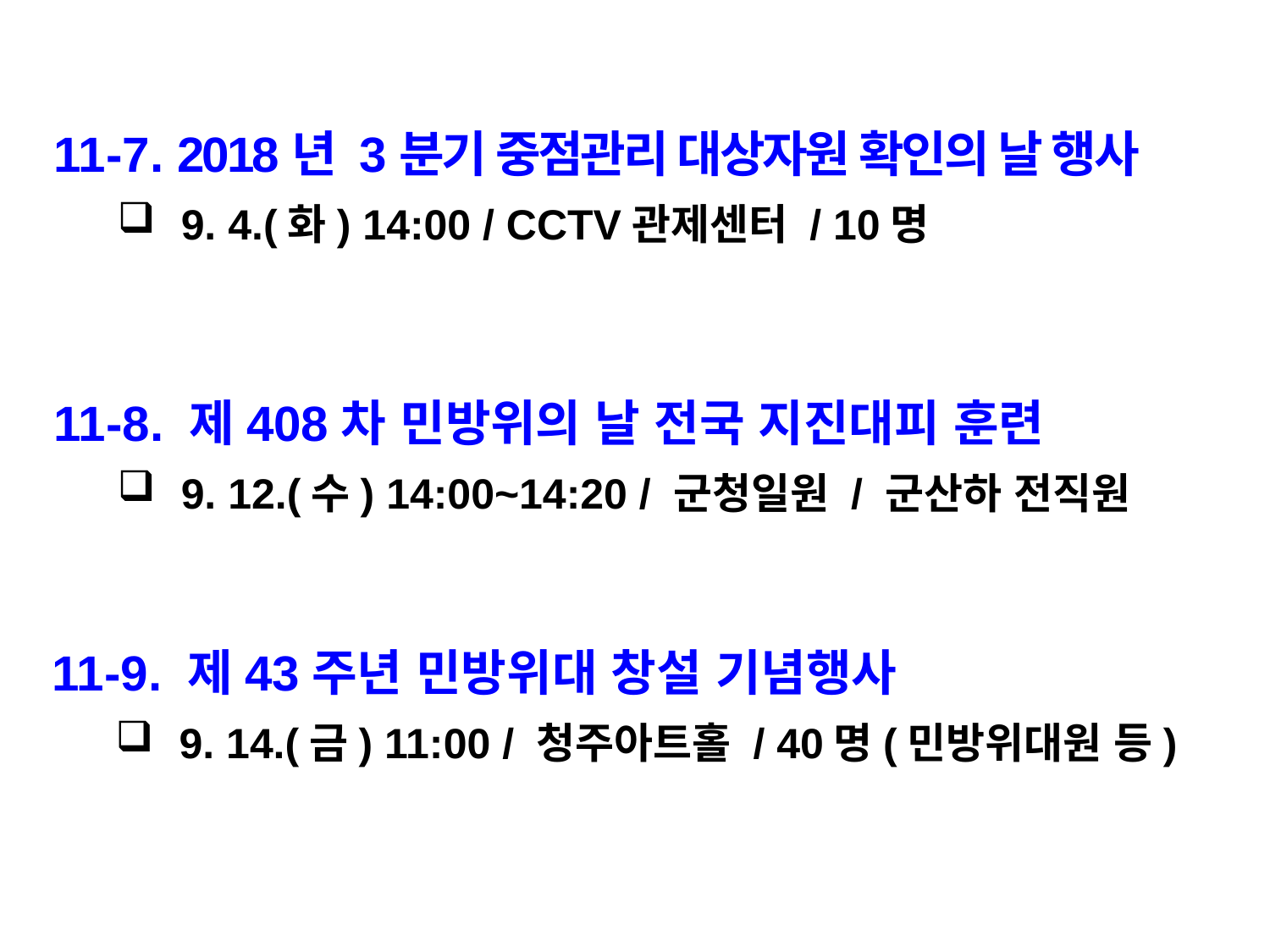

11-7. 2018년 3분기 중점관리 대상자원 확인의 날 행사
9. 4.(화) 14:00 / CCTV관제센터 / 10명

11-8. 제408차 민방위의 날 전국 지진대피 훈련
9. 12.(수) 14:00~14:20 / 군청일원 / 군산하 전직원
11-9. 제43주년 민방위대 창설 기념행사
9. 14.(금) 11:00 / 청주아트홀 / 40명(민방위대원 등)